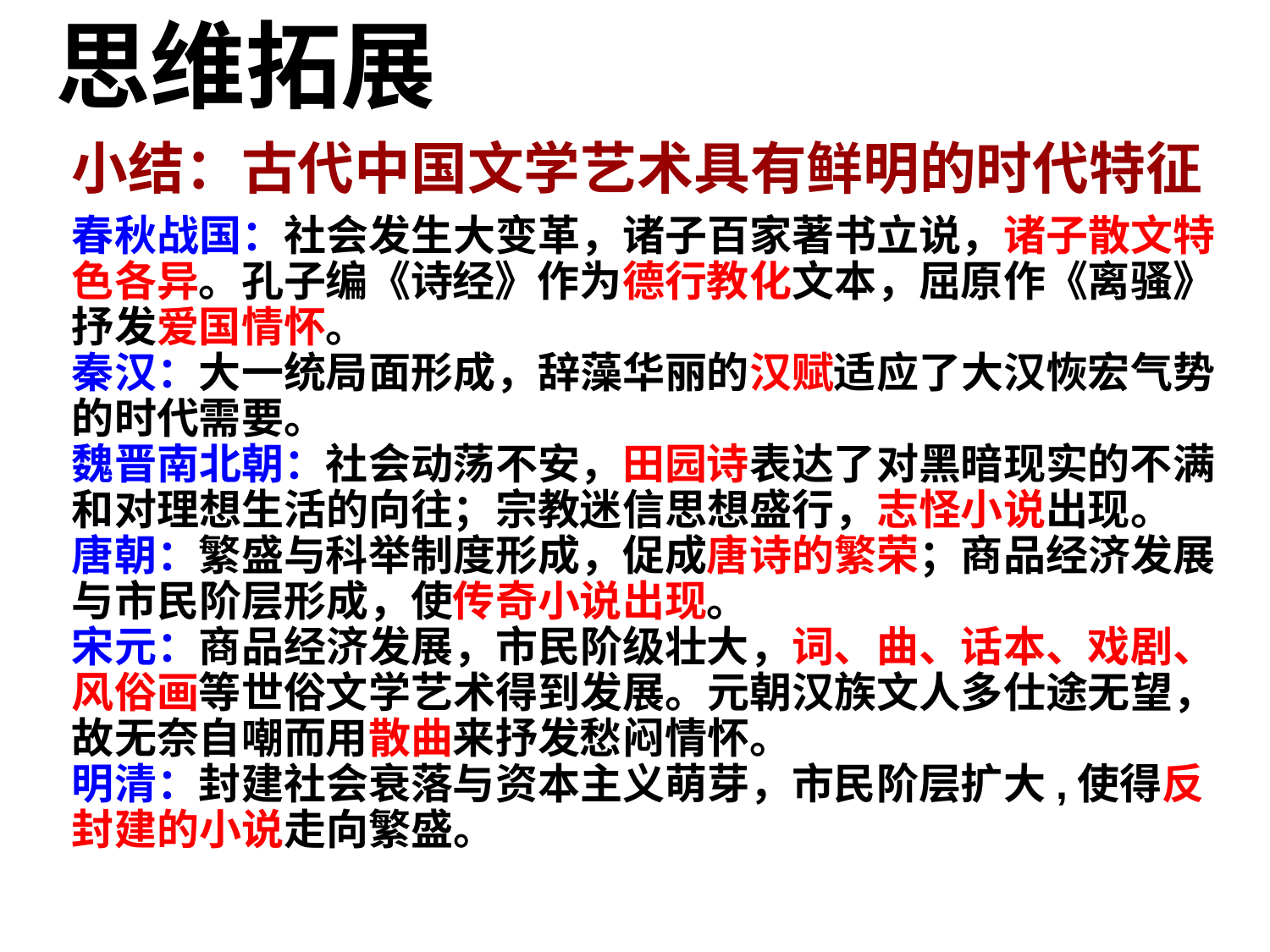

思维拓展
小结：古代中国文学艺术具有鲜明的时代特征
春秋战国：社会发生大变革，诸子百家著书立说，诸子散文特色各异。孔子编《诗经》作为德行教化文本，屈原作《离骚》抒发爱国情怀。
秦汉：大一统局面形成，辞藻华丽的汉赋适应了大汉恢宏气势的时代需要。
魏晋南北朝：社会动荡不安，田园诗表达了对黑暗现实的不满和对理想生活的向往；宗教迷信思想盛行，志怪小说出现。
唐朝：繁盛与科举制度形成，促成唐诗的繁荣；商品经济发展与市民阶层形成，使传奇小说出现。
宋元：商品经济发展，市民阶级壮大，词、曲、话本、戏剧、风俗画等世俗文学艺术得到发展。元朝汉族文人多仕途无望，故无奈自嘲而用散曲来抒发愁闷情怀。
明清：封建社会衰落与资本主义萌芽，市民阶层扩大,使得反封建的小说走向繁盛。